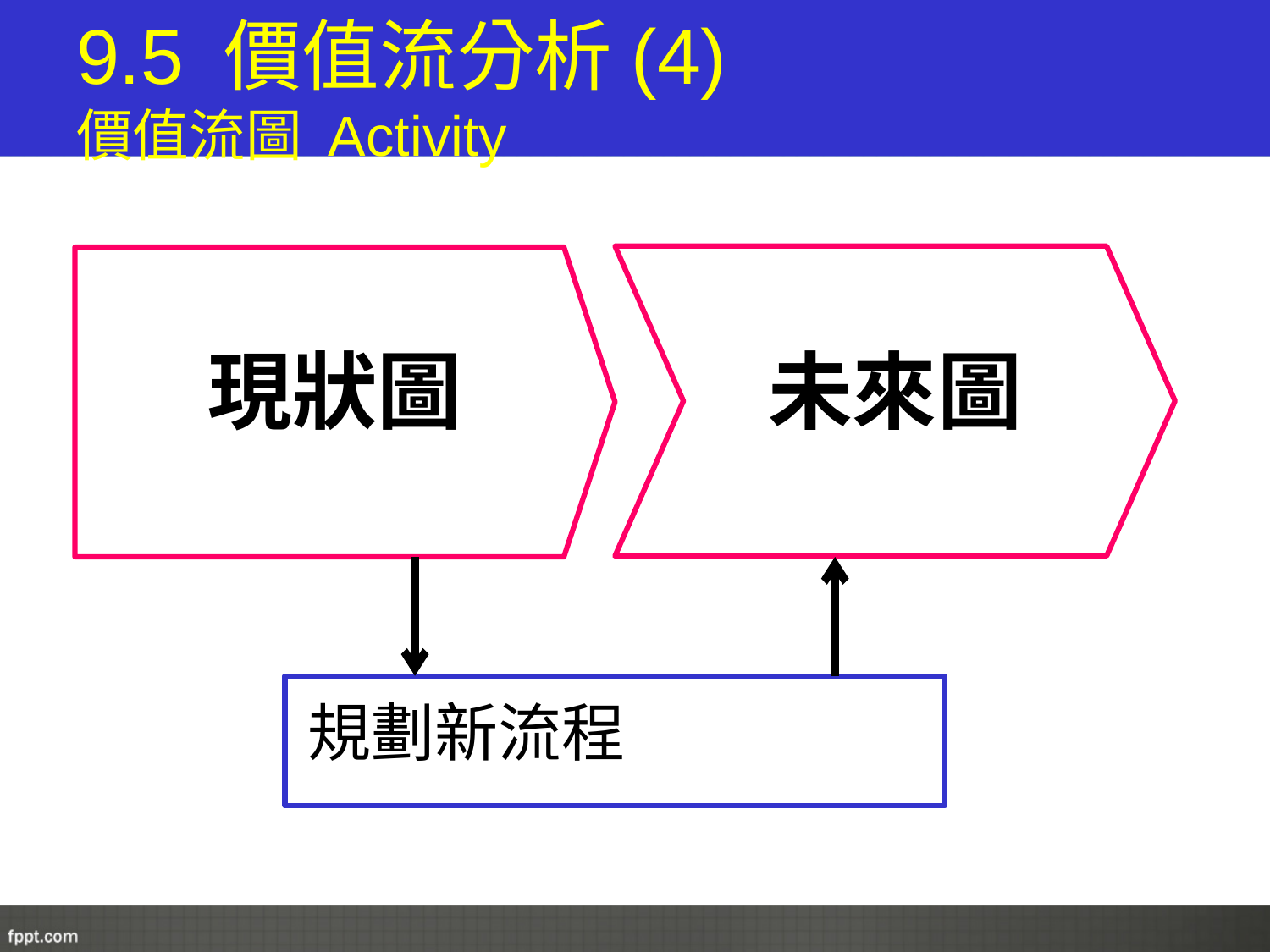

# 9.5 價值流分析(4) 價值流圖 Activity

現狀圖
未來圖

規劃新流程